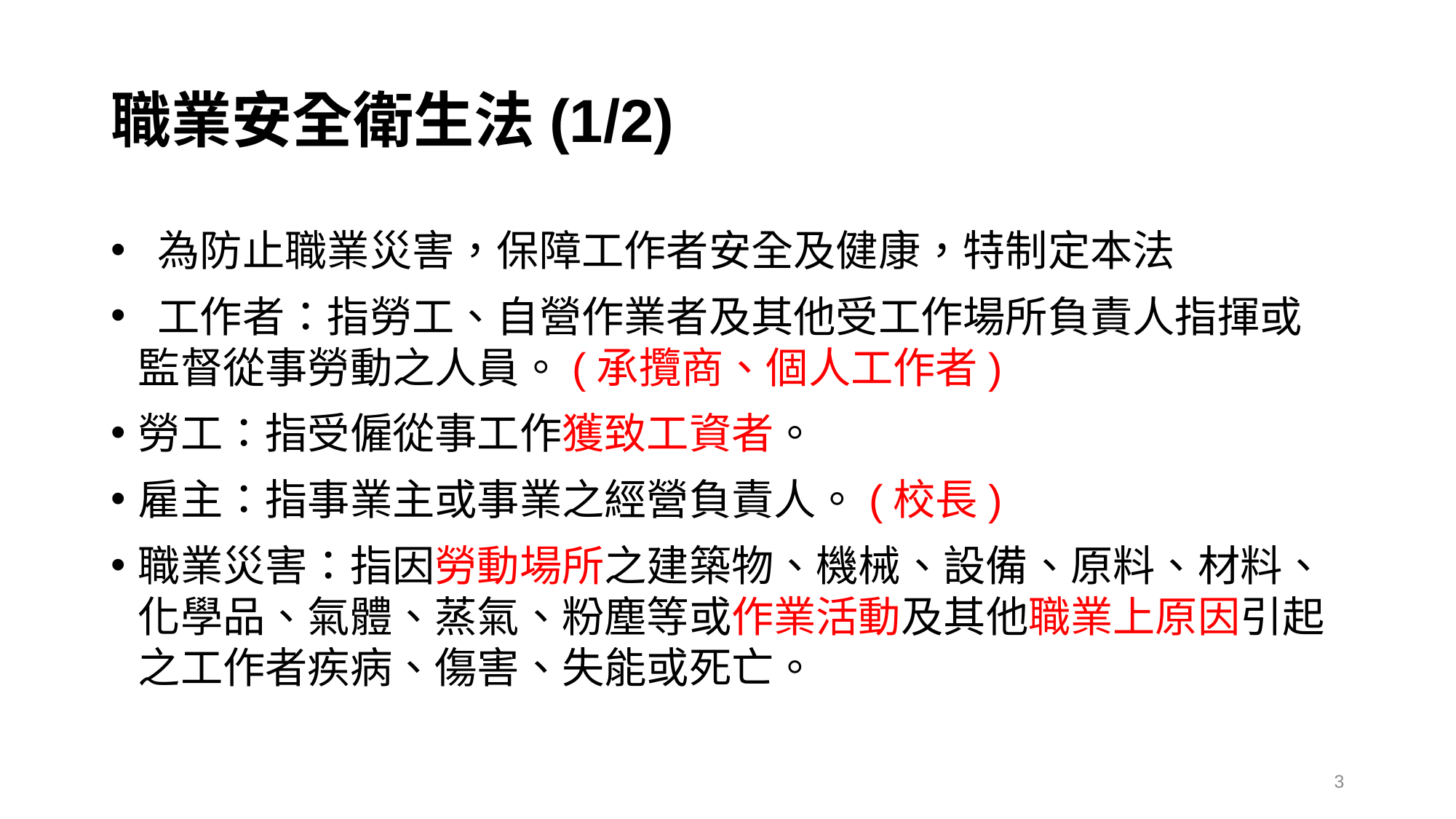

# 職業安全衛生法(1/2)
 為防止職業災害，保障工作者安全及健康，特制定本法
 工作者：指勞工、自營作業者及其他受工作場所負責人指揮或監督從事勞動之人員。(承攬商、個人工作者)
勞工：指受僱從事工作獲致工資者。
雇主：指事業主或事業之經營負責人。(校長)
職業災害：指因勞動場所之建築物、機械、設備、原料、材料、化學品、氣體、蒸氣、粉塵等或作業活動及其他職業上原因引起之工作者疾病、傷害、失能或死亡。
3